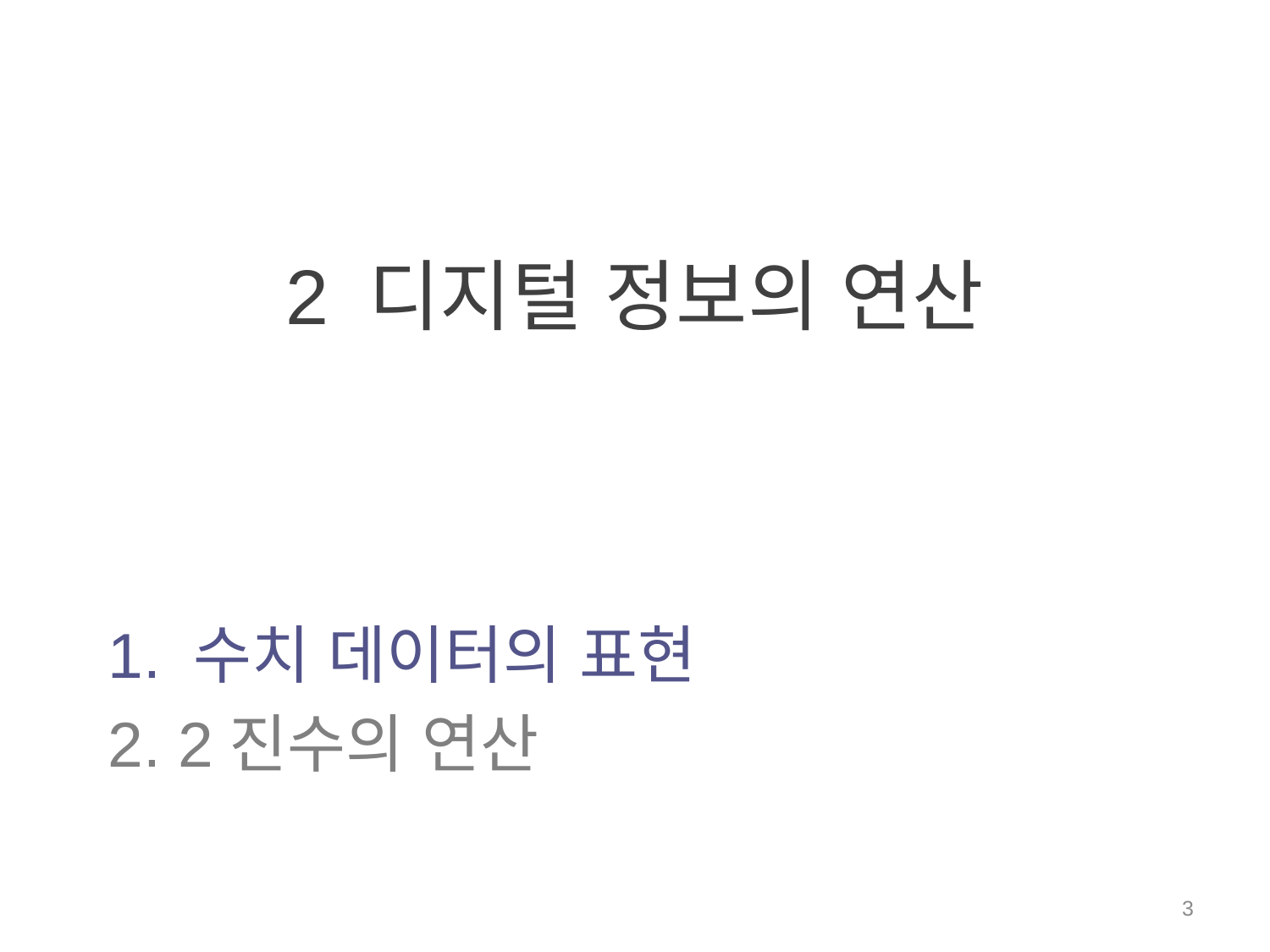

# 2 디지털 정보의 연산
1. 수치 데이터의 표현
2. 2진수의 연산
3